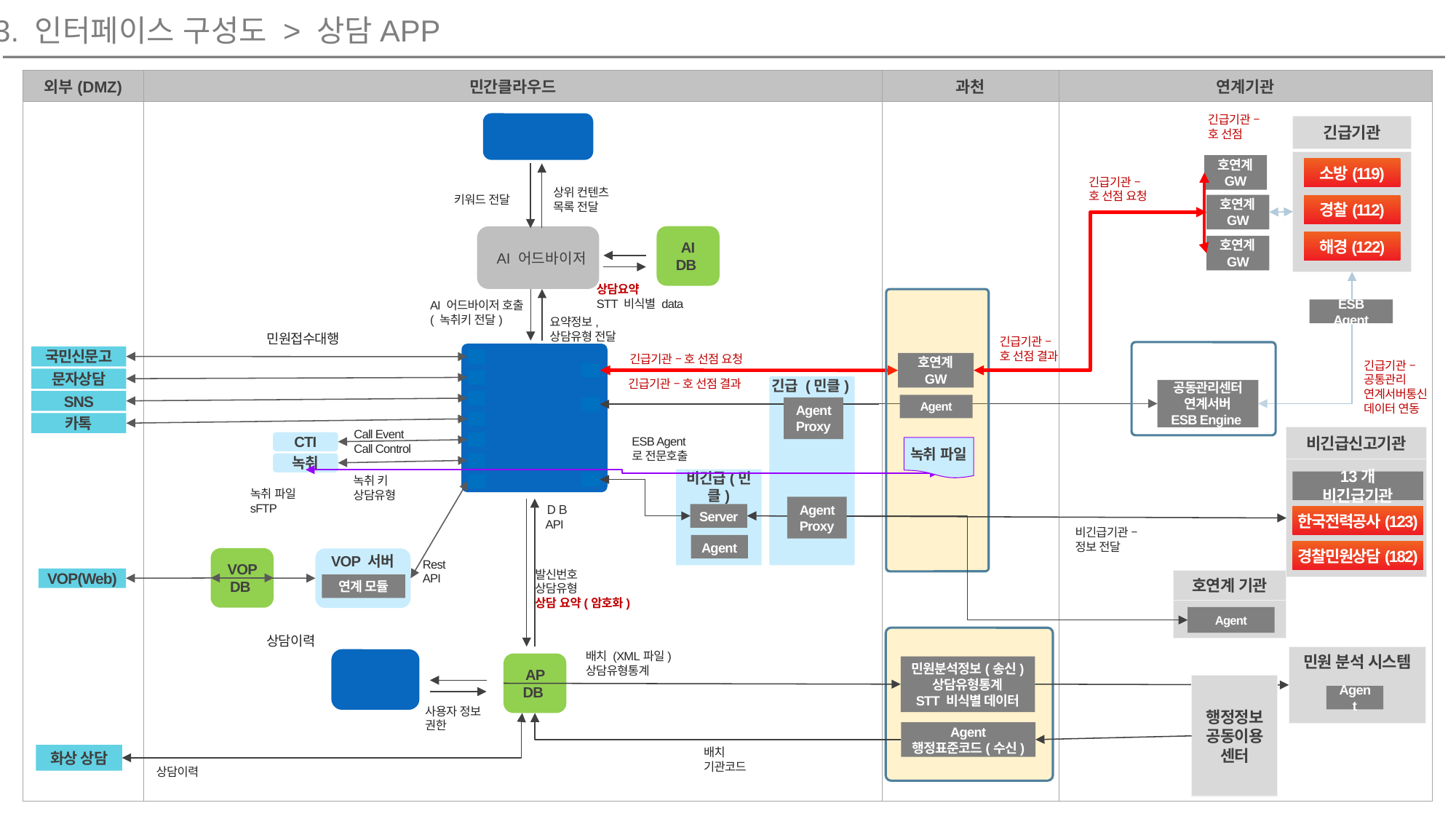

3. 인터페이스 구성도 > 상담APP
긴급기관 –
호 선점
KMS
긴급기관

소방(119)
경찰(112)
해경(122)
호연계
GW
긴급기관 –
호 선점 요청
상위 컨텐츠
목록 전달
키워드 전달
호연계
GW
AI
DB
AI 어드바이저
호연계
GW
상담요약
STT 비식별 data
과천 DC(외부망)
호연계
GW
AI 어드바이저 호출
( 녹취키 전달)
ESB Agent
요약정보,
상담유형 전달
민원접수대행
긴급기관 –
호 선점 결과
공통 관리센터
 연계 서버

공동관리센터 연계서버
ESB Engine
상담APP
국민신문고

긴급기관 – 호 선점 요청
긴급기관 –
공통관리 연계서버통신
데이터 연동

문자상담

긴급기관 – 호 선점 결과
긴급 (민클)

SNS
Agent

Agent Proxy

카톡
Call Event
Call Control
비긴급신고기관

13개 비긴급기관
한국전력공사(123)
경찰민원상담(182)
CTI

ESB Agent
로 전문호출
녹취 파일

녹취
비긴급(민클)
Server
Agent

녹취 키
상담유형

녹취 파일  sFTP
Agent Proxy
ＤＢ
API
비긴급기관 –
정보 전달
VOP DB
VOP 서버

Rest
API
발신번호
상담유형
상담 요약(암호화)
VOP(Web)
호연계 기관

Agent
연계 모듈
과천DC (내부망)
상담이력
민원 분석 시스템
배치 (XML파일)
상담유형통계
통합관리
AP DB
민원분석정보(송신)
상담유형통계
STT 비식별 데이터
행정정보 공동이용센터
Agent
사용자 정보
권한
Agent
행정표준코드(수신)
화상 상담
배치
기관코드
상담이력